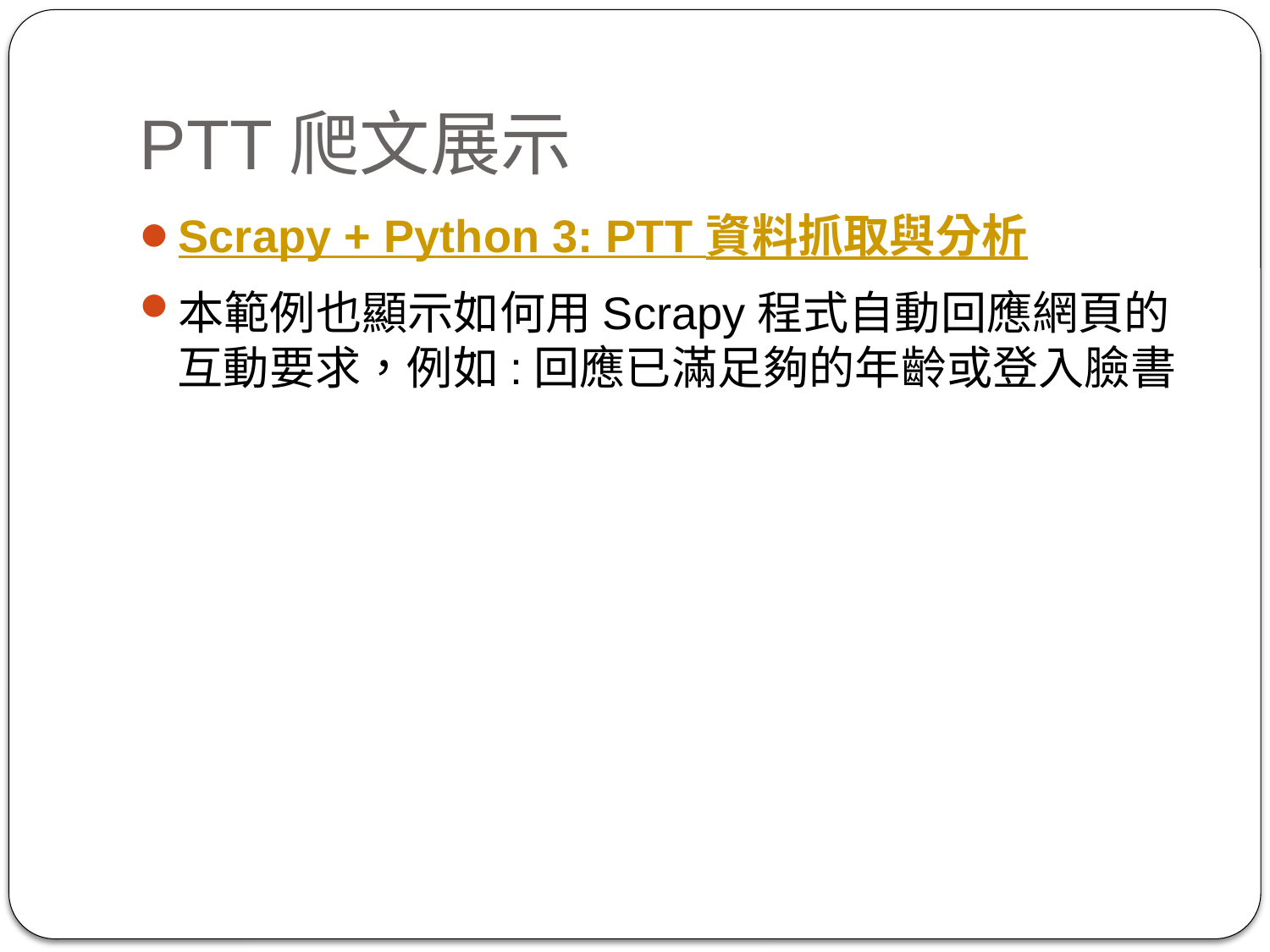

# PTT爬文展示
Scrapy + Python 3: PTT 資料抓取與分析
本範例也顯示如何用Scrapy程式自動回應網頁的互動要求，例如:回應已滿足夠的年齡或登入臉書